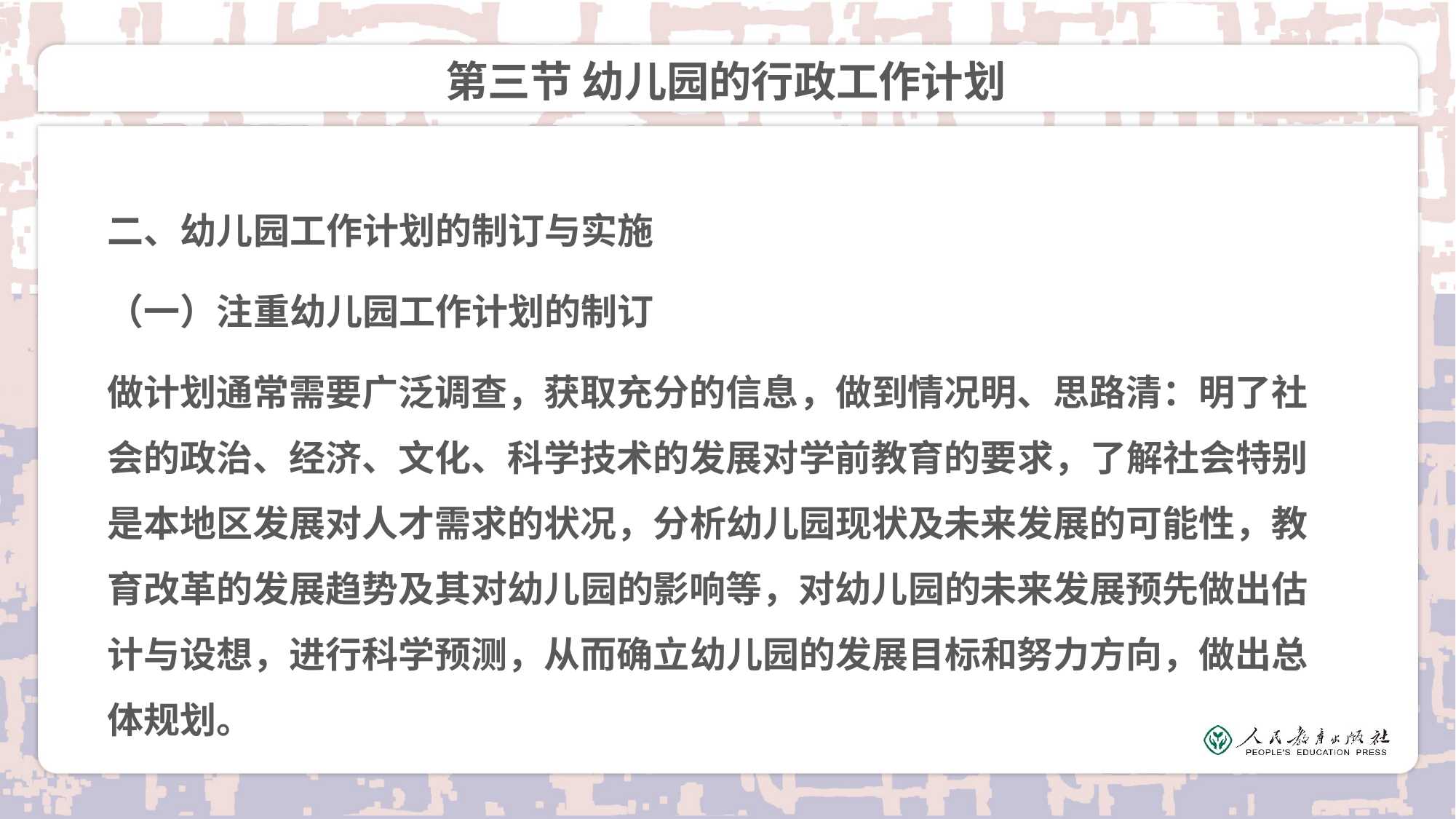

# 第三节 幼儿园的行政工作计划
二、幼儿园工作计划的制订与实施
（一）注重幼儿园工作计划的制订
做计划通常需要广泛调查，获取充分的信息，做到情况明、思路清：明了社会的政治、经济、文化、科学技术的发展对学前教育的要求，了解社会特别是本地区发展对人才需求的状况，分析幼儿园现状及未来发展的可能性，教育改革的发展趋势及其对幼儿园的影响等，对幼儿园的未来发展预先做出估计与设想，进行科学预测，从而确立幼儿园的发展目标和努力方向，做出总体规划。